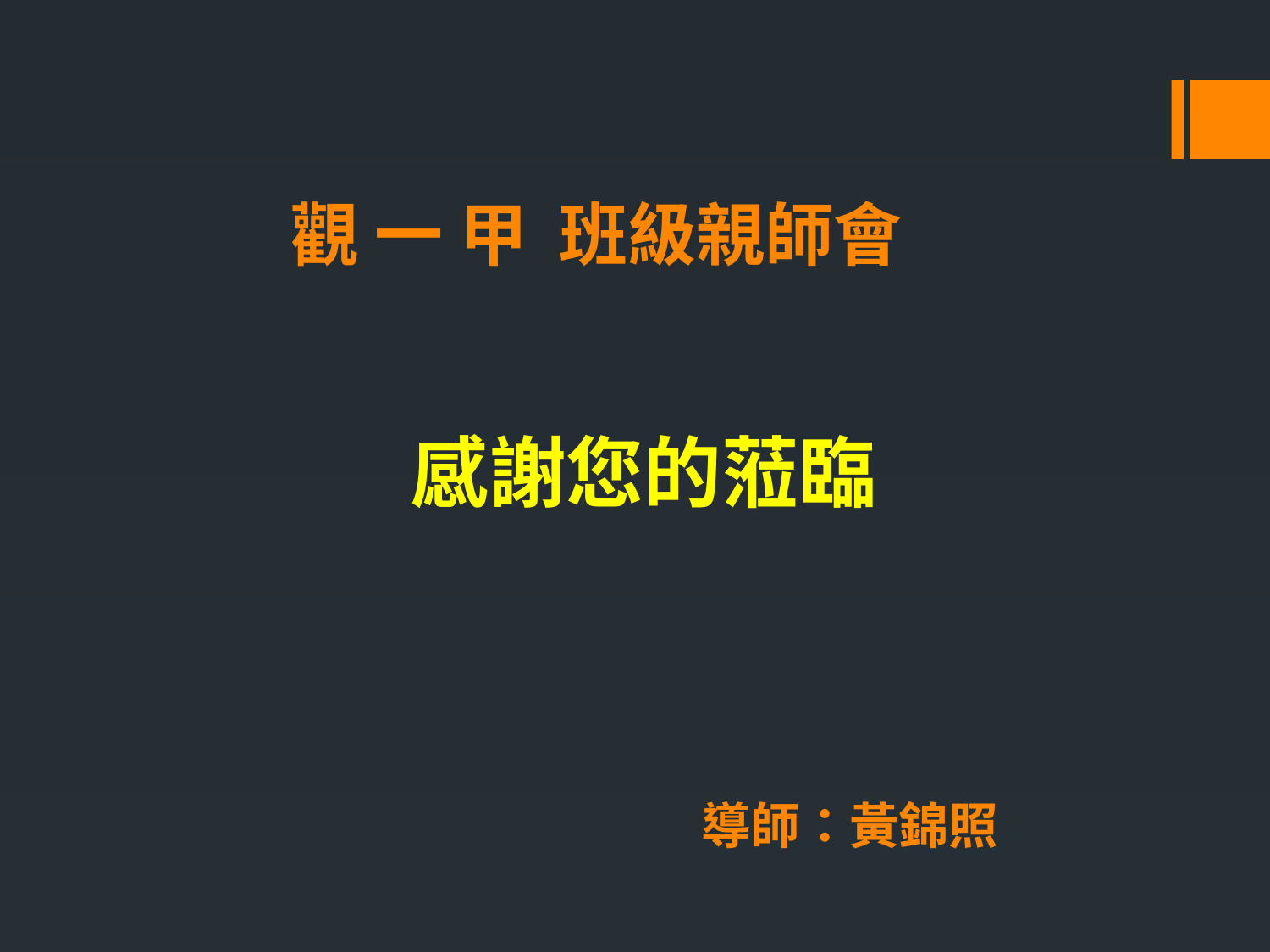

觀 一 甲  班級親師會
# 感謝您的蒞臨 導師：黃錦照